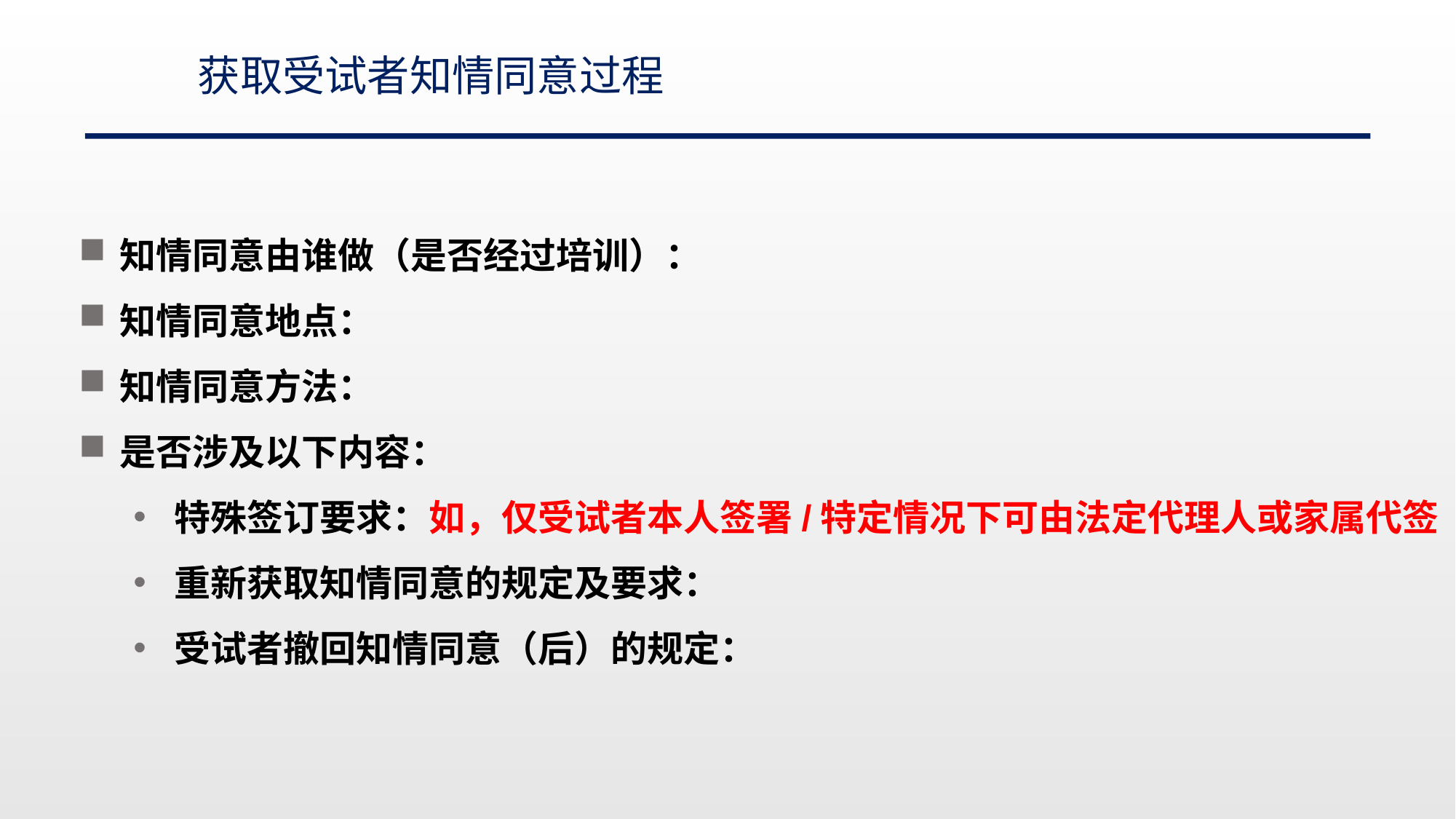

获取受试者知情同意过程

知情同意由谁做（是否经过培训）：
知情同意地点：
知情同意方法：
是否涉及以下内容：
特殊签订要求：如，仅受试者本人签署/特定情况下可由法定代理人或家属代签
重新获取知情同意的规定及要求：
受试者撤回知情同意（后）的规定：